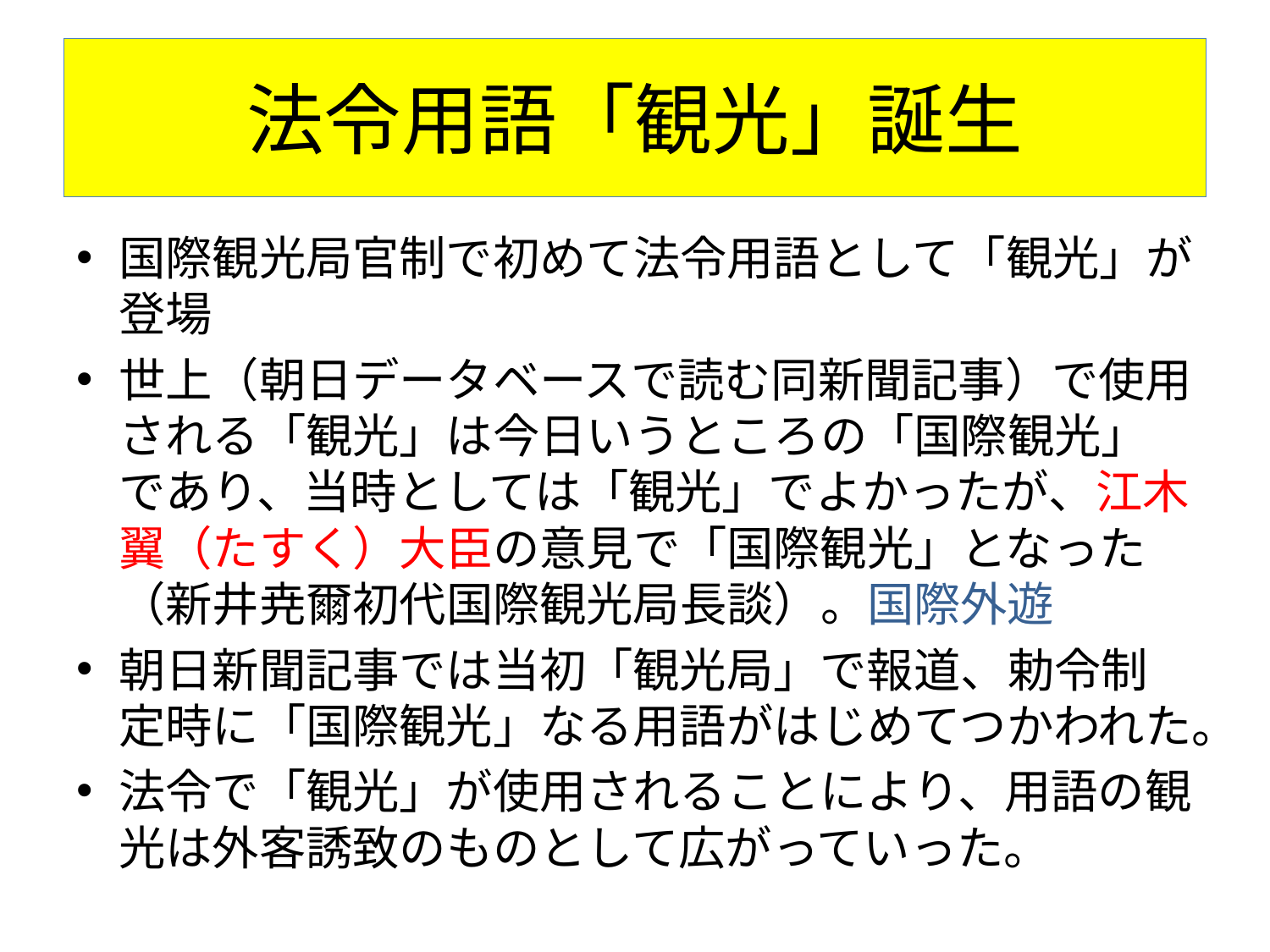

# 法令用語「観光」誕生
国際観光局官制で初めて法令用語として「観光」が登場
世上（朝日データベースで読む同新聞記事）で使用される「観光」は今日いうところの「国際観光」であり、当時としては「観光」でよかったが、江木翼（たすく）大臣の意見で「国際観光」となった（新井尭爾初代国際観光局長談）。国際外遊
朝日新聞記事では当初「観光局」で報道、勅令制定時に「国際観光」なる用語がはじめてつかわれた。
法令で「観光」が使用されることにより、用語の観光は外客誘致のものとして広がっていった。